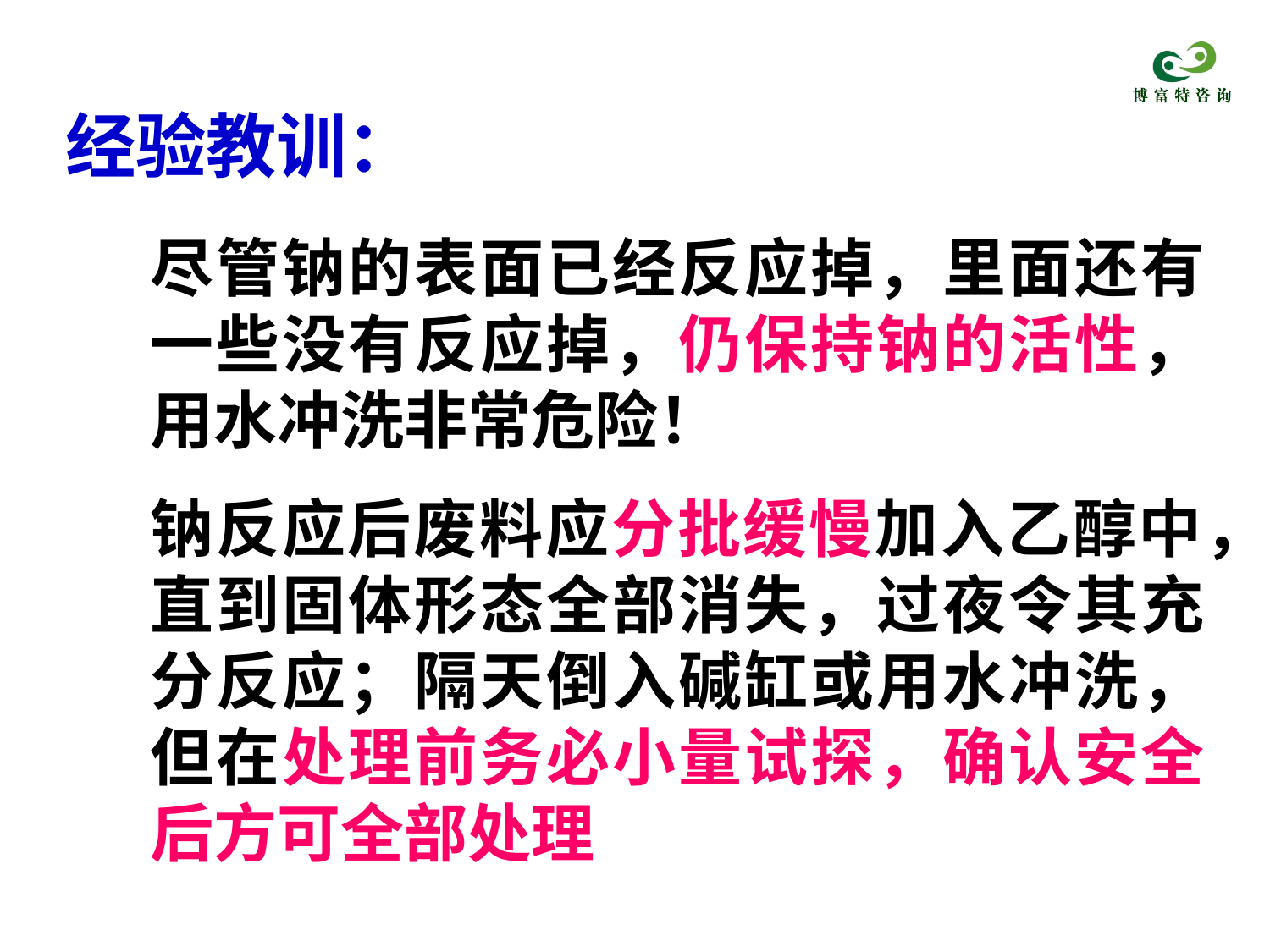

经验教训：
尽管钠的表面已经反应掉，里面还有一些没有反应掉，仍保持钠的活性，用水冲洗非常危险！
钠反应后废料应分批缓慢加入乙醇中，直到固体形态全部消失，过夜令其充分反应；隔天倒入碱缸或用水冲洗，但在处理前务必小量试探，确认安全后方可全部处理